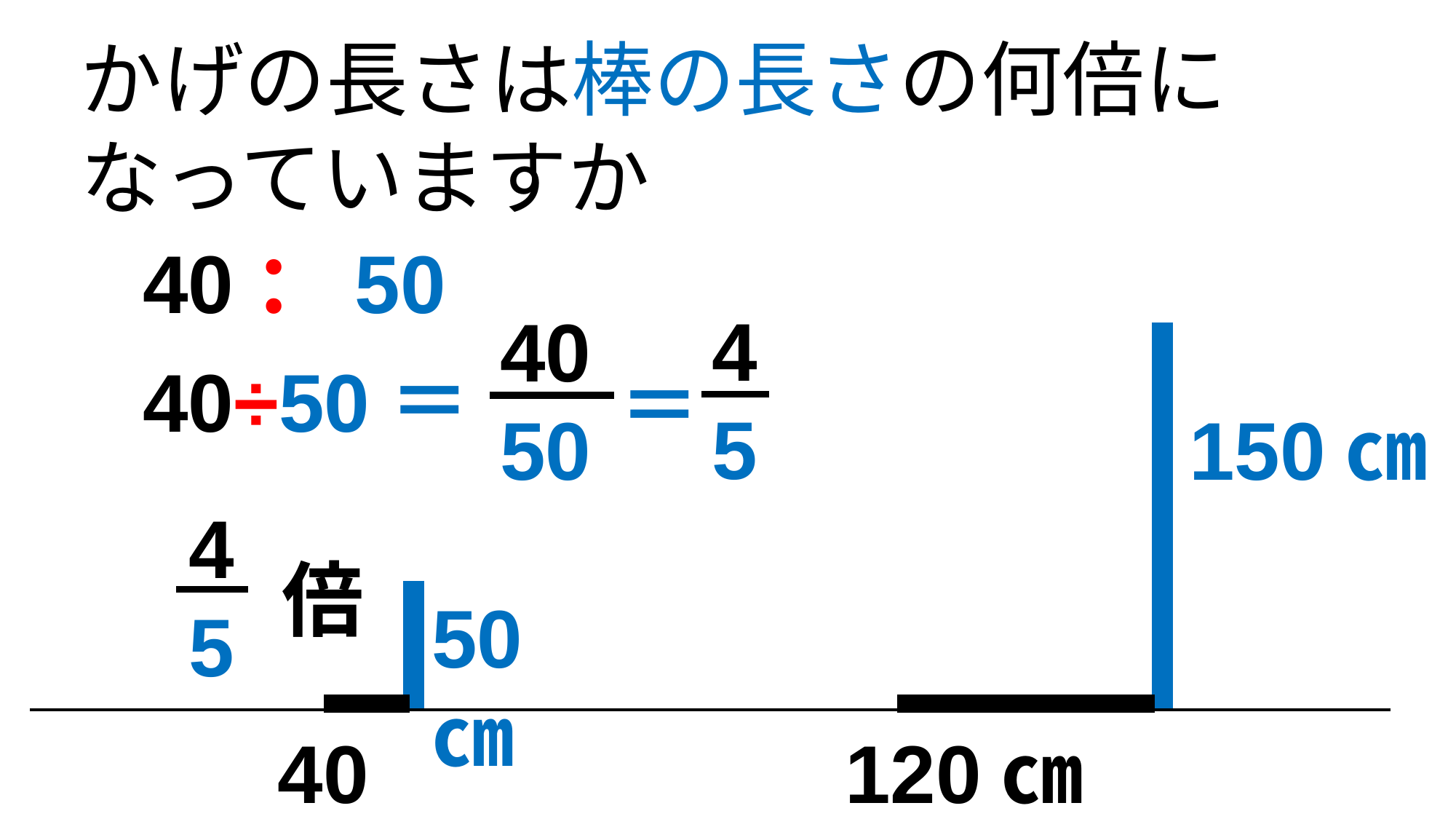

かげの長さは棒の長さの何倍になっていますか
40：50
4
5
40
50
40÷50＝
＝
150㎝
4
5
倍
50㎝
40㎝
120㎝